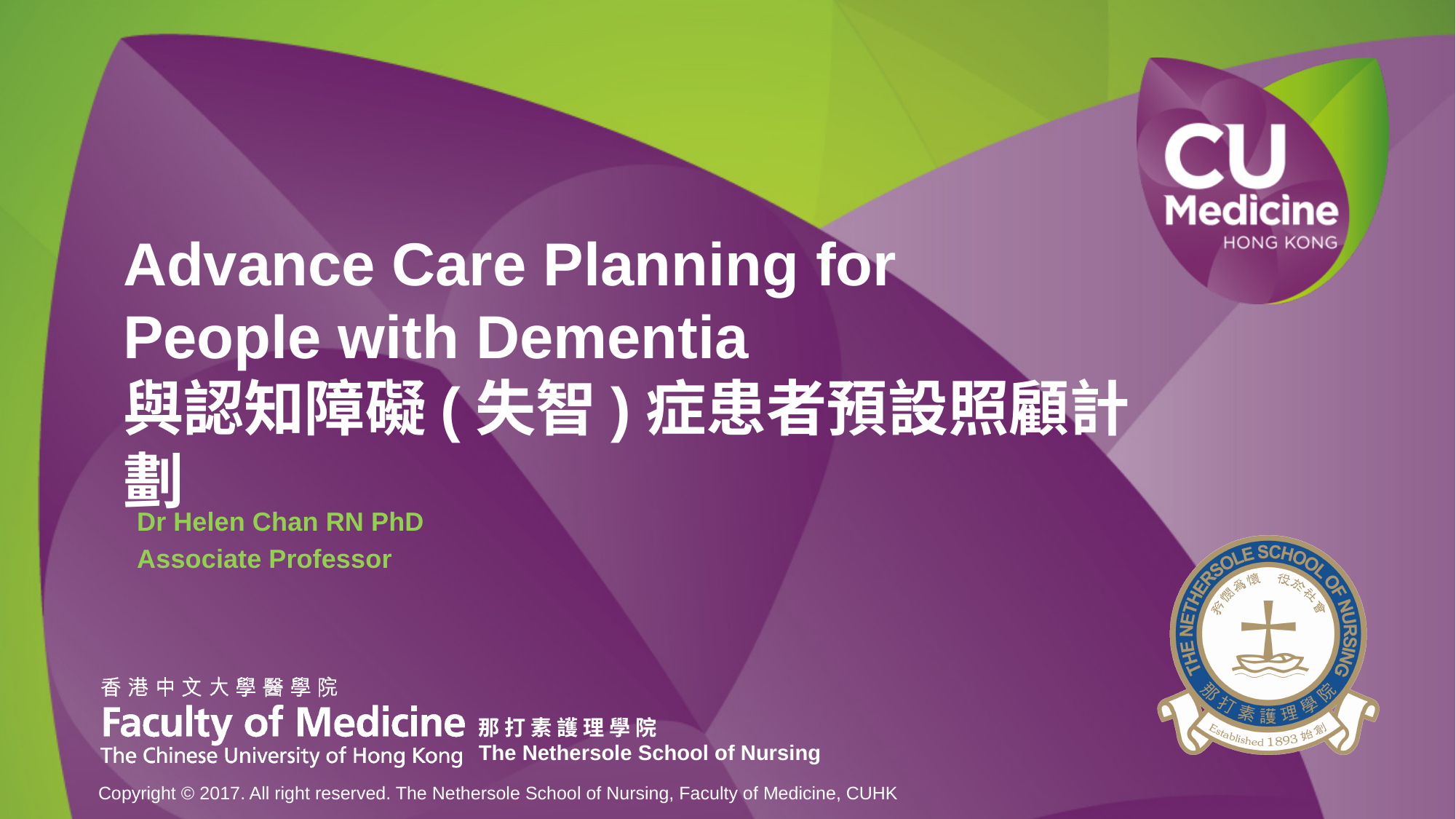

# Advance Care Planning for People with Dementia 與認知障礙(失智)症患者預設照顧計劃
Dr Helen Chan RN PhD
Associate Professor